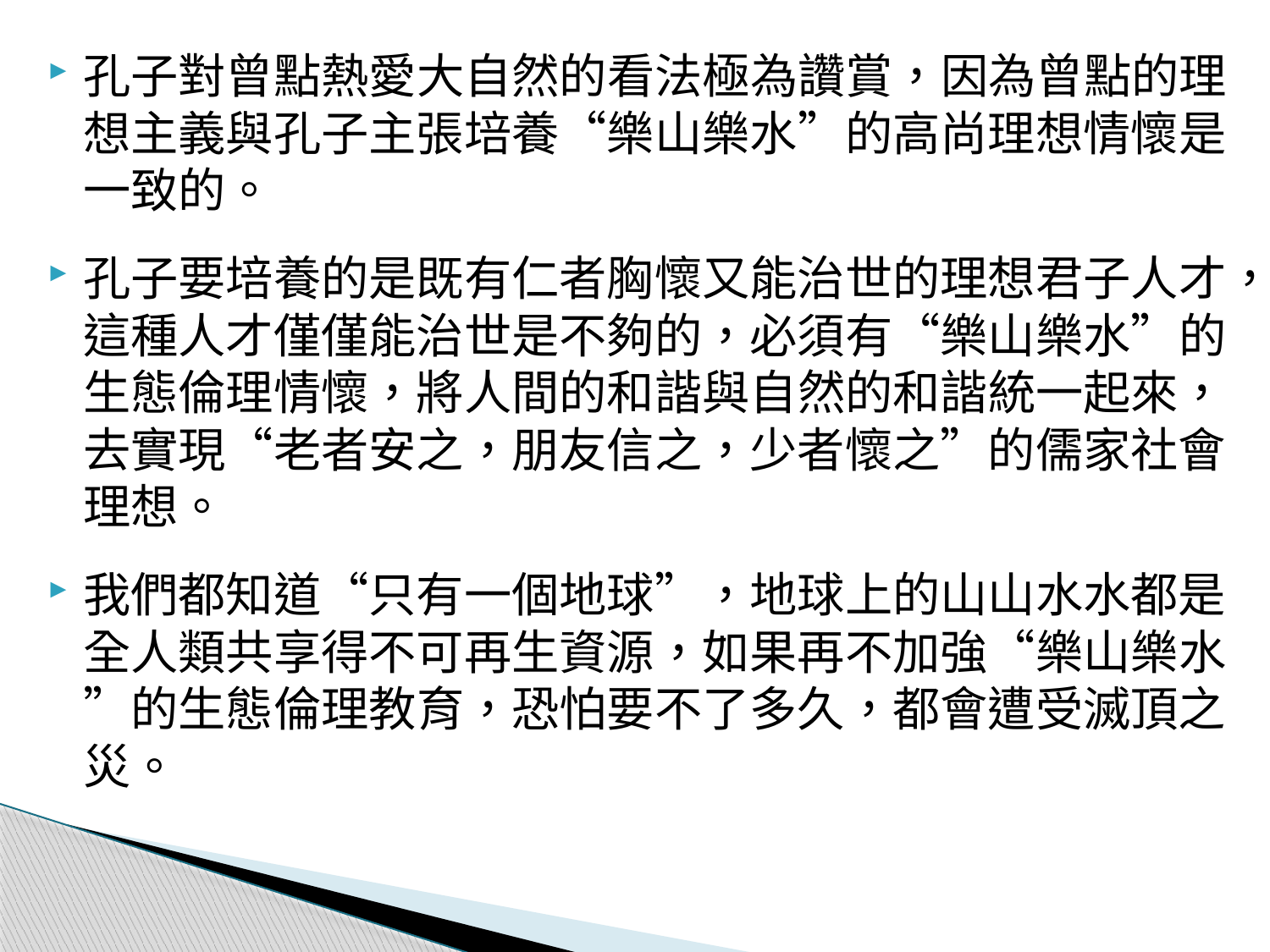

孔子對曾點熱愛大自然的看法極為讚賞，因為曾點的理想主義與孔子主張培養“樂山樂水”的高尚理想情懷是一致的。

孔子要培養的是既有仁者胸懷又能治世的理想君子人才，這種人才僅僅能治世是不夠的，必須有“樂山樂水”的生態倫理情懷，將人間的和諧與自然的和諧統一起來，去實現“老者安之，朋友信之，少者懷之”的儒家社會理想。

我們都知道“只有一個地球”，地球上的山山水水都是全人類共享得不可再生資源，如果再不加強“樂山樂水”的生態倫理教育，恐怕要不了多久，都會遭受滅頂之災。